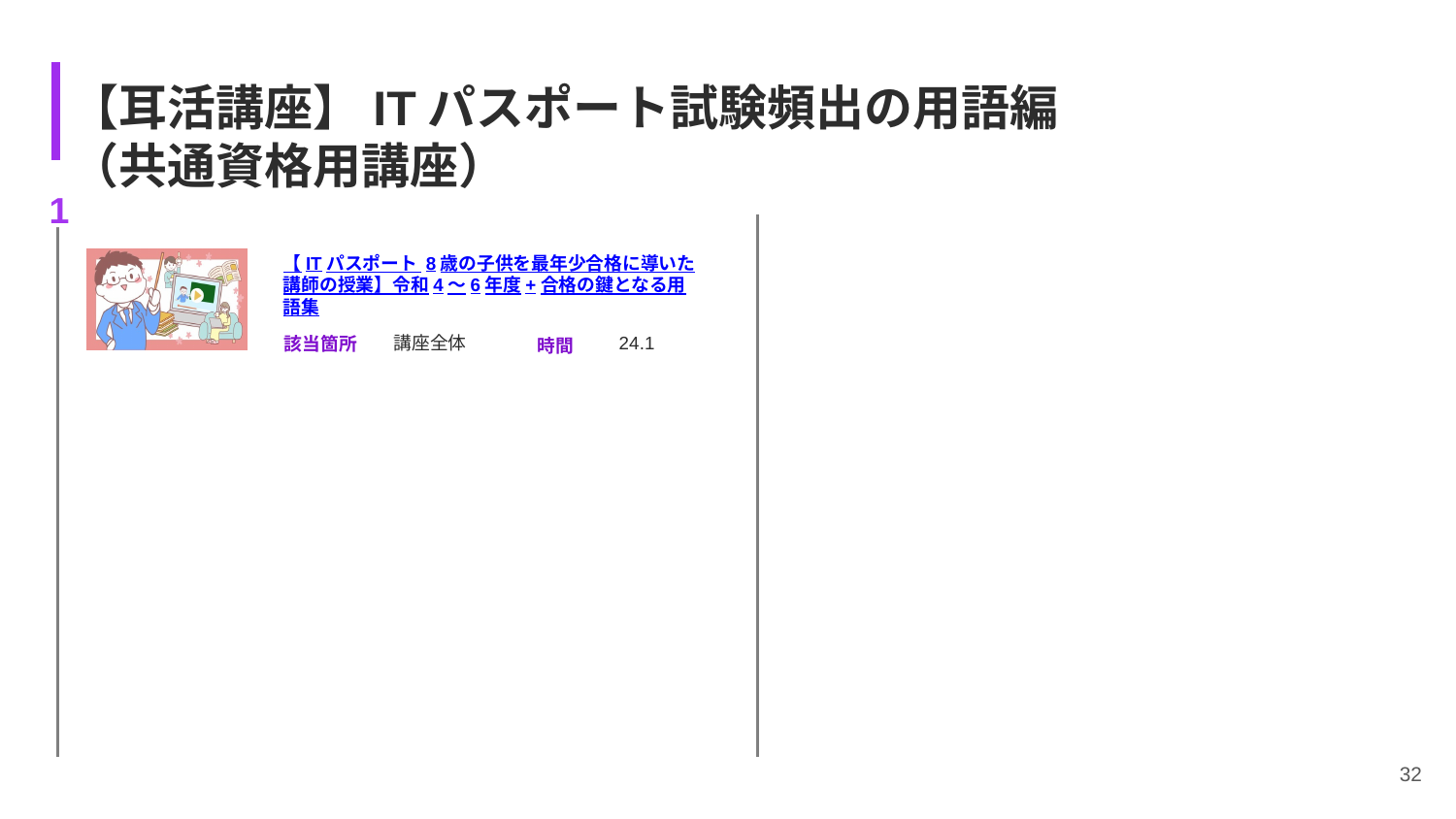

# 【耳活講座】ITパスポート試験頻出の用語編 （共通資格用講座）
1

【ITパスポート 8歳の子供を最年少合格に導いた講師の授業】令和4～6年度+合格の鍵となる用語集

講座全体
24.1

32